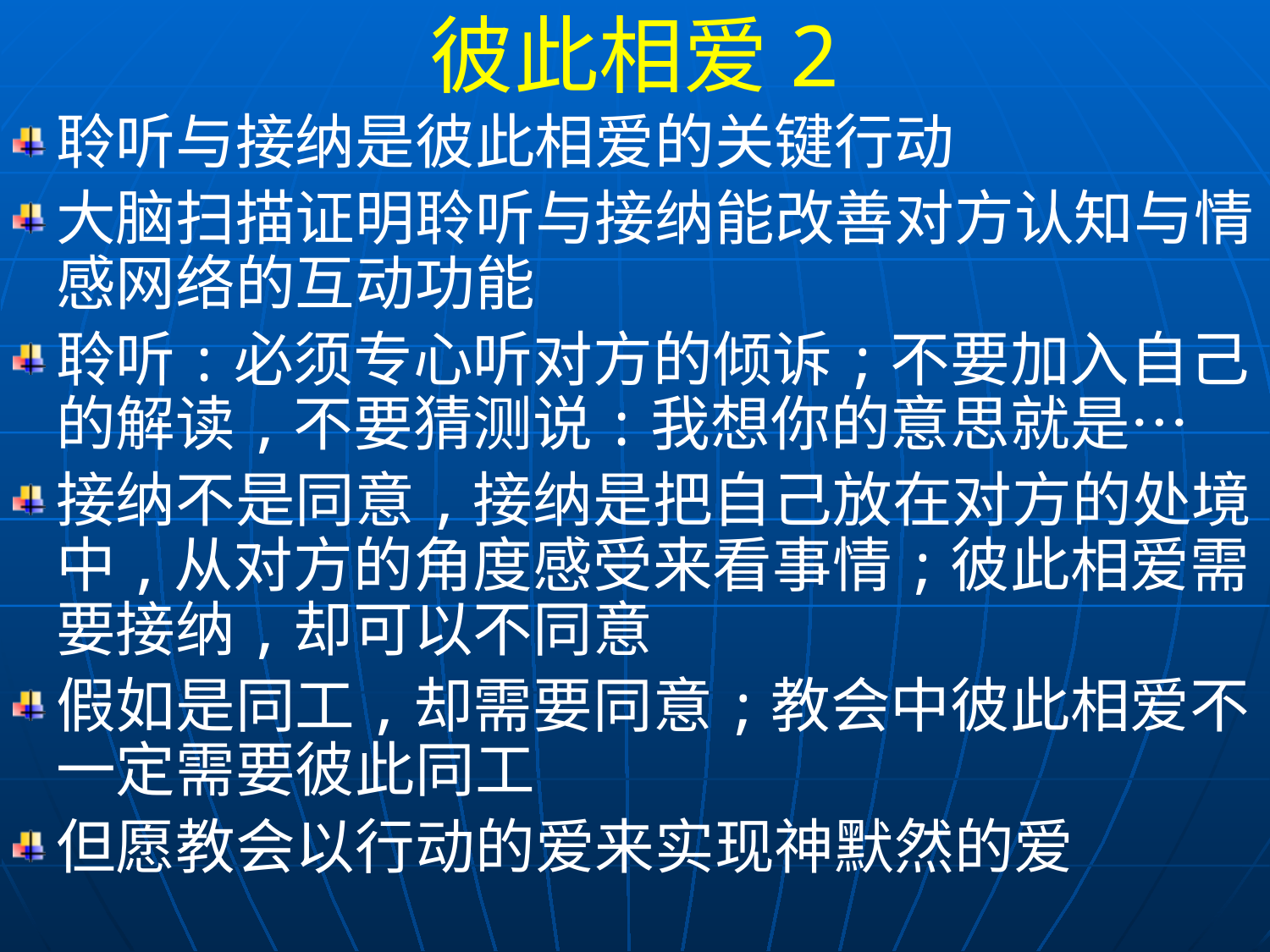

彼此相爱2
聆听与接纳是彼此相爱的关键行动
大脑扫描证明聆听与接纳能改善对方认知与情感网络的互动功能
聆听:必须专心听对方的倾诉;不要加入自己的解读,不要猜测说:我想你的意思就是…
接纳不是同意,接纳是把自己放在对方的处境中,从对方的角度感受来看事情;彼此相爱需要接纳,却可以不同意
假如是同工,却需要同意;教会中彼此相爱不一定需要彼此同工
但愿教会以行动的爱来实现神默然的爱